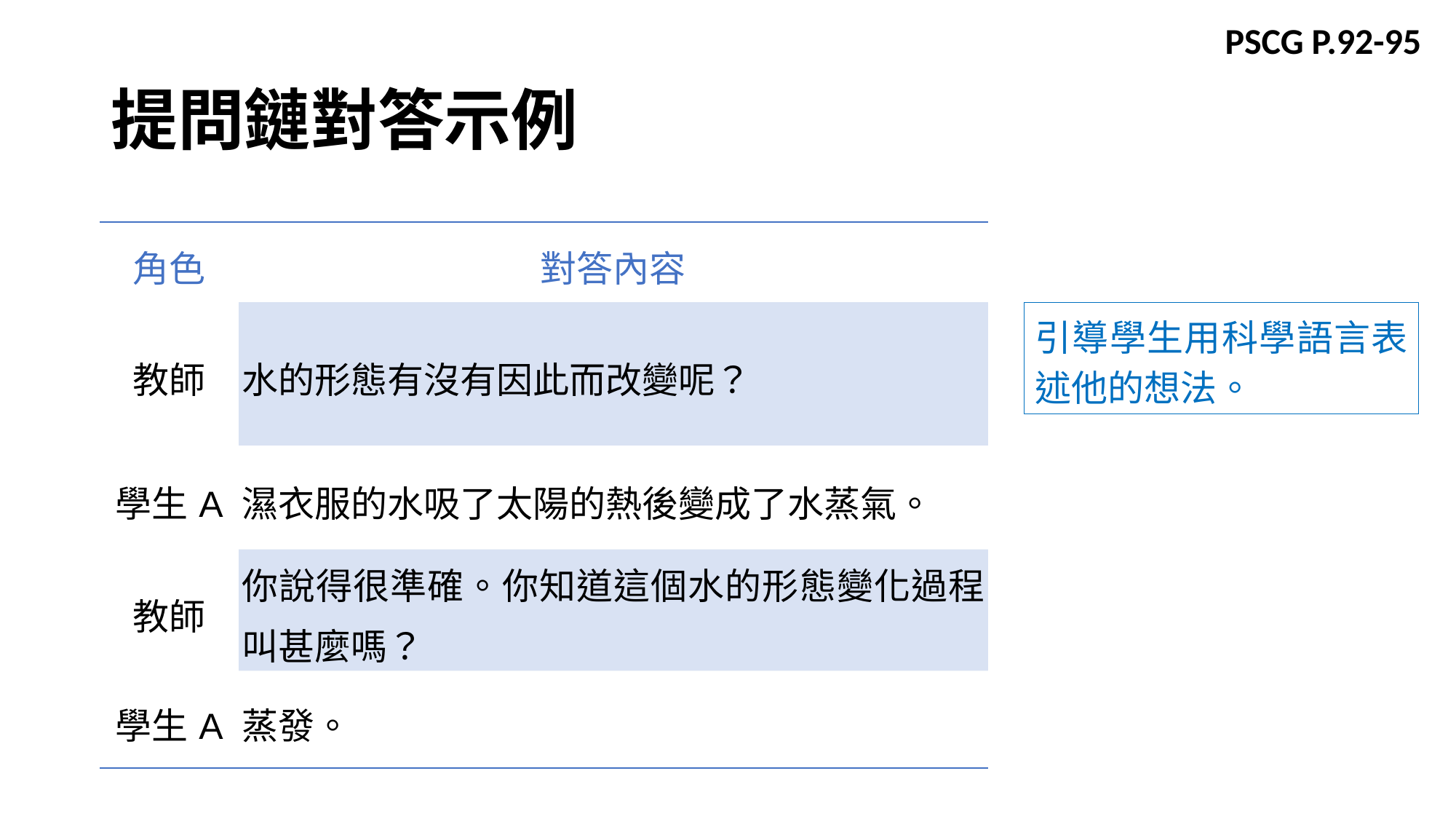

PSCG P.92-95
# 提問鏈對答示例
| 角色 | 對答內容 |
| --- | --- |
| 教師 | 水的形態有沒有因此而改變呢？ |
| 學生A | 濕衣服的水吸了太陽的熱後變成了水蒸氣。 |
| 教師 | 你說得很準確。你知道這個水的形態變化過程叫甚麼嗎？ |
| 學生A | 蒸發。 |
引導學生用科學語言表述他的想法。